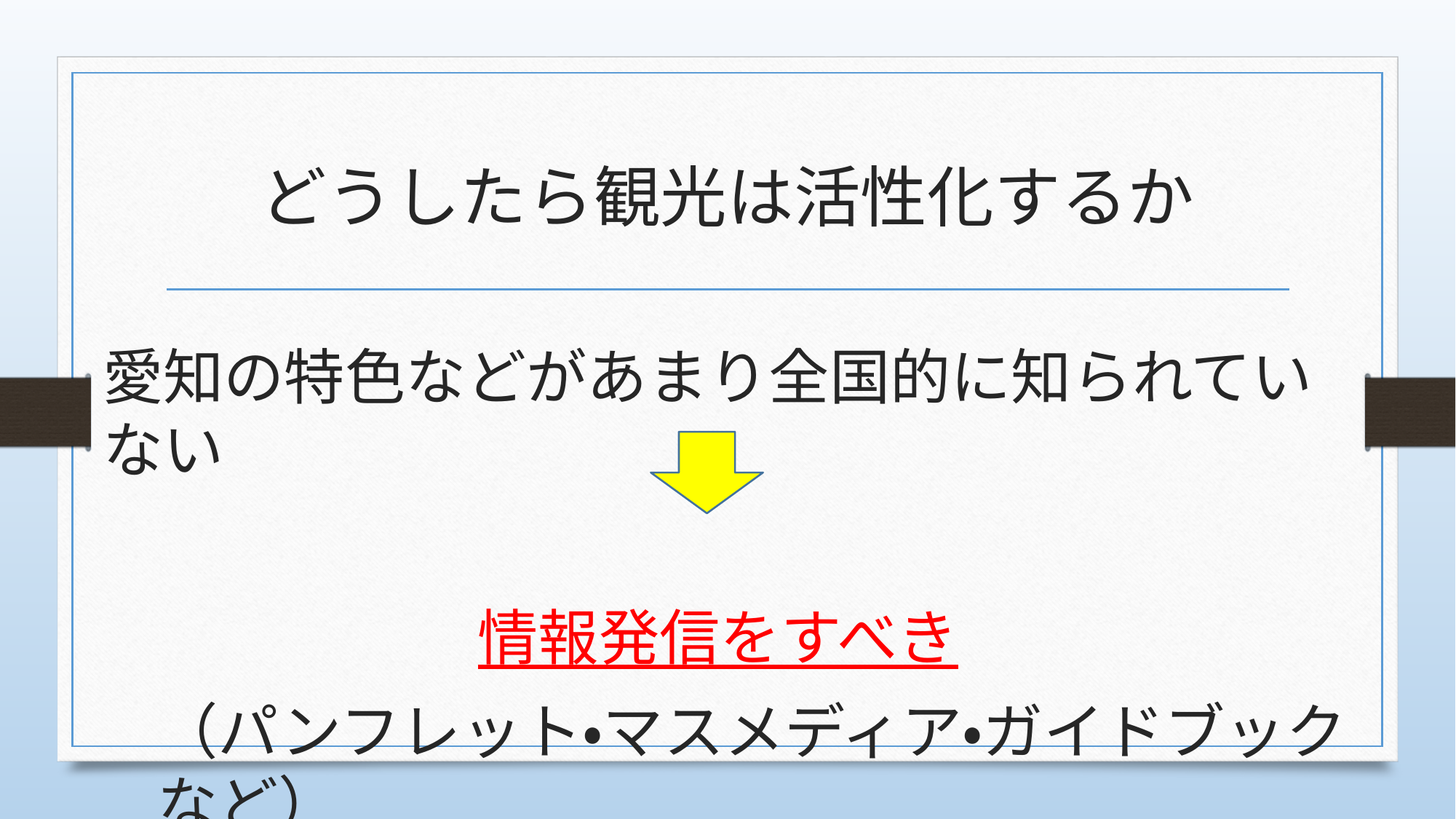

# どうしたら観光は活性化するか
愛知の特色などがあまり全国的に知られていない

情報発信をすべき
（パンフレット・マスメディア・ガイドブックなど）